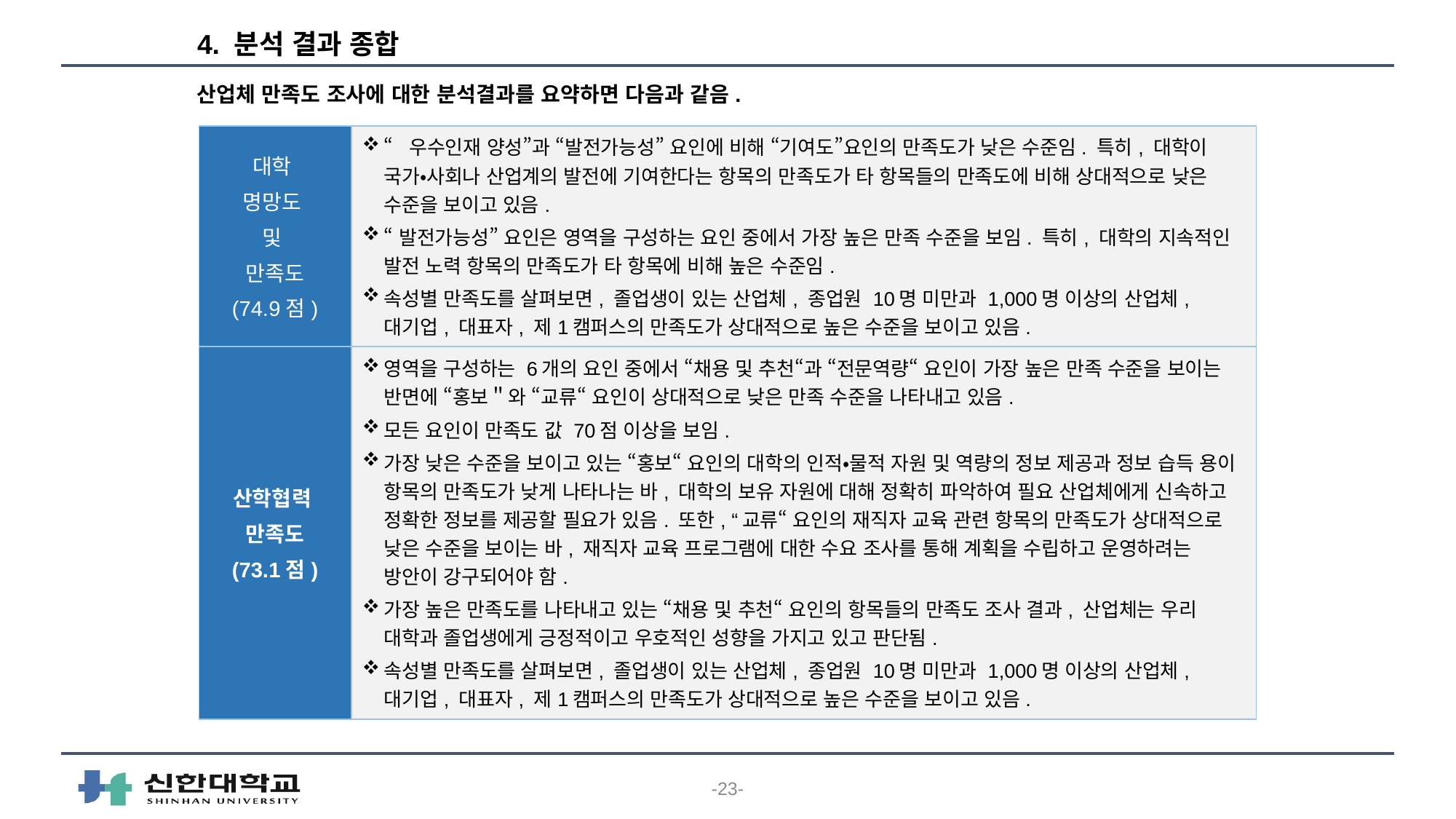

# 4. 분석 결과 종합
산업체 만족도 조사에 대한 분석결과를 요약하면 다음과 같음.
| 대학 명망도 및 만족도 (74.9점) | “우수인재 양성”과 “발전가능성” 요인에 비해 “기여도”요인의 만족도가 낮은 수준임. 특히, 대학이 국가•사회나 산업계의 발전에 기여한다는 항목의 만족도가 타 항목들의 만족도에 비해 상대적으로 낮은 수준을 보이고 있음. “발전가능성” 요인은 영역을 구성하는 요인 중에서 가장 높은 만족 수준을 보임. 특히, 대학의 지속적인 발전 노력 항목의 만족도가 타 항목에 비해 높은 수준임. 속성별 만족도를 살펴보면, 졸업생이 있는 산업체, 종업원 10명 미만과 1,000명 이상의 산업체, 대기업, 대표자, 제1캠퍼스의 만족도가 상대적으로 높은 수준을 보이고 있음. |
| --- | --- |
| 산학협력 만족도 (73.1점) | 영역을 구성하는 6개의 요인 중에서 “채용 및 추천“과 “전문역량“ 요인이 가장 높은 만족 수준을 보이는 반면에 “홍보＂와 “교류“ 요인이 상대적으로 낮은 만족 수준을 나타내고 있음. 모든 요인이 만족도 값 70점 이상을 보임. 가장 낮은 수준을 보이고 있는 “홍보“ 요인의 대학의 인적•물적 자원 및 역량의 정보 제공과 정보 습득 용이 항목의 만족도가 낮게 나타나는 바, 대학의 보유 자원에 대해 정확히 파악하여 필요 산업체에게 신속하고 정확한 정보를 제공할 필요가 있음. 또한, “교류“ 요인의 재직자 교육 관련 항목의 만족도가 상대적으로 낮은 수준을 보이는 바, 재직자 교육 프로그램에 대한 수요 조사를 통해 계획을 수립하고 운영하려는 방안이 강구되어야 함. 가장 높은 만족도를 나타내고 있는 “채용 및 추천“ 요인의 항목들의 만족도 조사 결과, 산업체는 우리 대학과 졸업생에게 긍정적이고 우호적인 성향을 가지고 있고 판단됨. 속성별 만족도를 살펴보면, 졸업생이 있는 산업체, 종업원 10명 미만과 1,000명 이상의 산업체, 대기업, 대표자, 제1캠퍼스의 만족도가 상대적으로 높은 수준을 보이고 있음. |
-23-